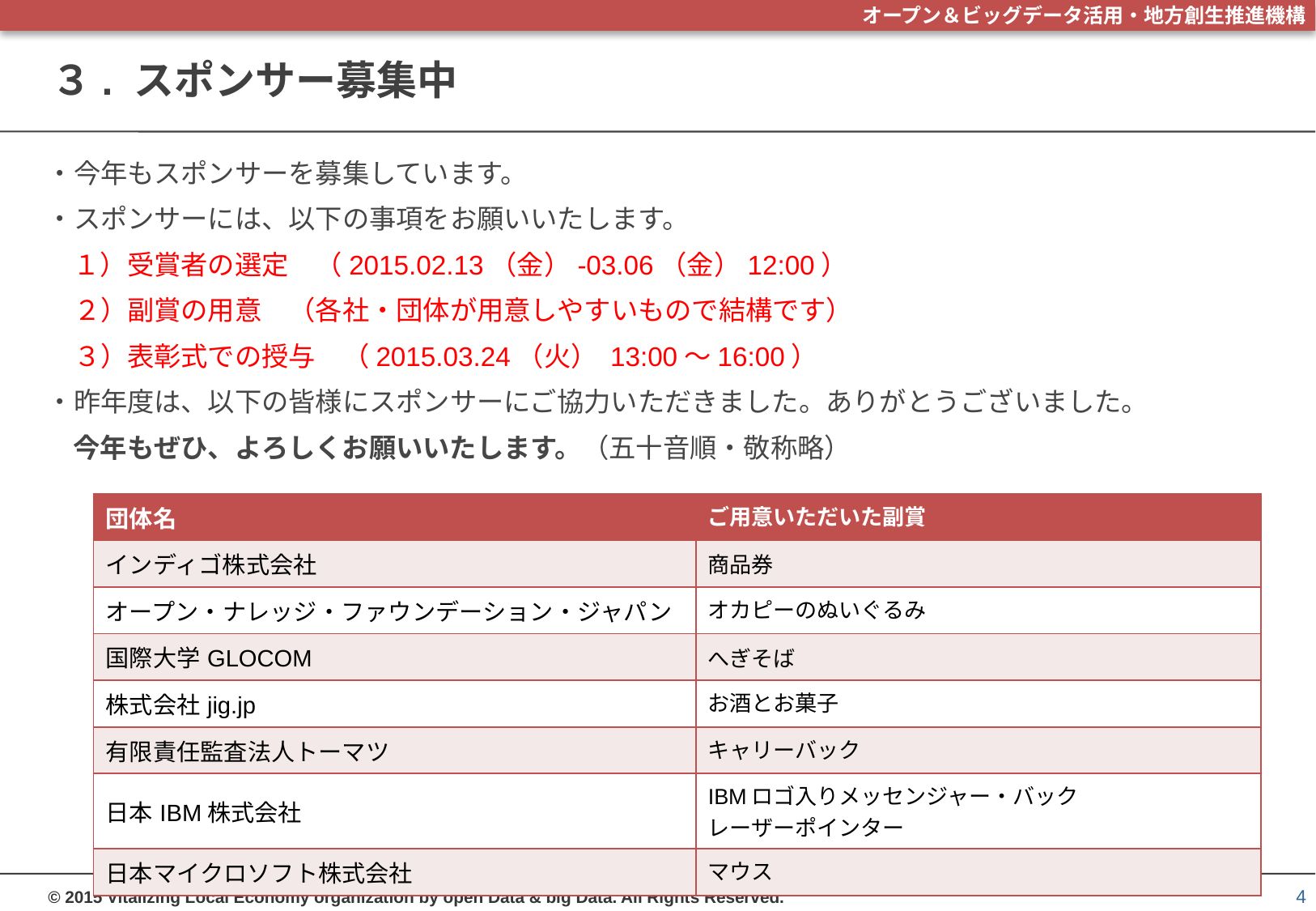

# ３. スポンサー募集中
・今年もスポンサーを募集しています。
・スポンサーには、以下の事項をお願いいたします。
　１）受賞者の選定　（2015.02.13（金）-03.06（金）12:00）
　２）副賞の用意　（各社・団体が用意しやすいもので結構です）
　３）表彰式での授与　（2015.03.24（火） 13:00～16:00）
・昨年度は、以下の皆様にスポンサーにご協力いただきました。ありがとうございました。
　今年もぜひ、よろしくお願いいたします。（五十音順・敬称略）

| 団体名 | ご用意いただいた副賞 |
| --- | --- |
| インディゴ株式会社 | 商品券 |
| オープン・ナレッジ・ファウンデーション・ジャパン | オカピーのぬいぐるみ |
| 国際大学GLOCOM | へぎそば |
| 株式会社jig.jp | お酒とお菓子 |
| 有限責任監査法人トーマツ | キャリーバック |
| 日本IBM株式会社 | IBMロゴ入りメッセンジャー・バック レーザーポインター |
| 日本マイクロソフト株式会社 | マウス |
4